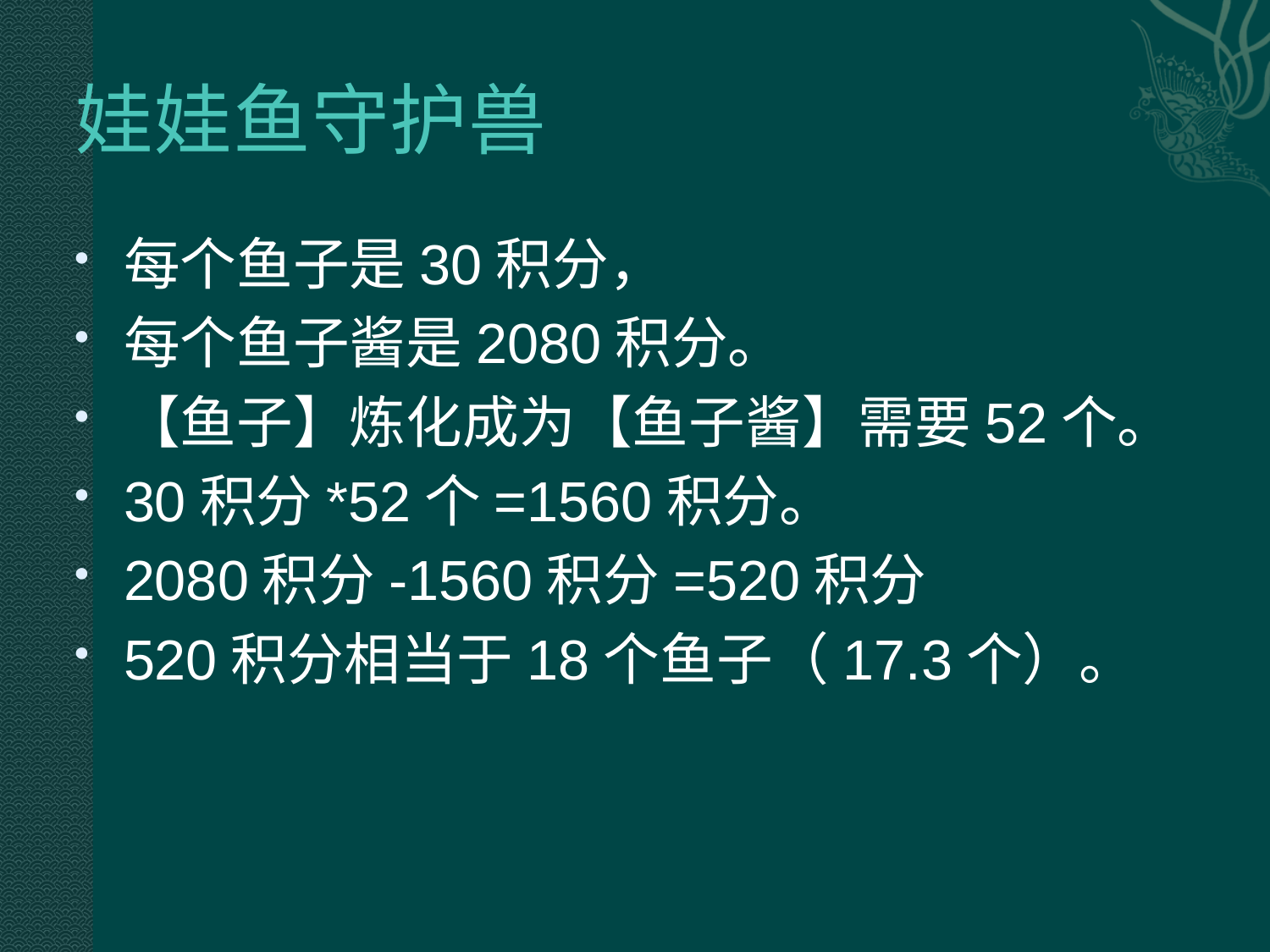

# 娃娃鱼守护兽
每个鱼子是30积分，
每个鱼子酱是2080积分。
【鱼子】炼化成为【鱼子酱】需要52个。
30积分*52个=1560积分。
2080积分-1560积分=520积分
520积分相当于18个鱼子（17.3个）。